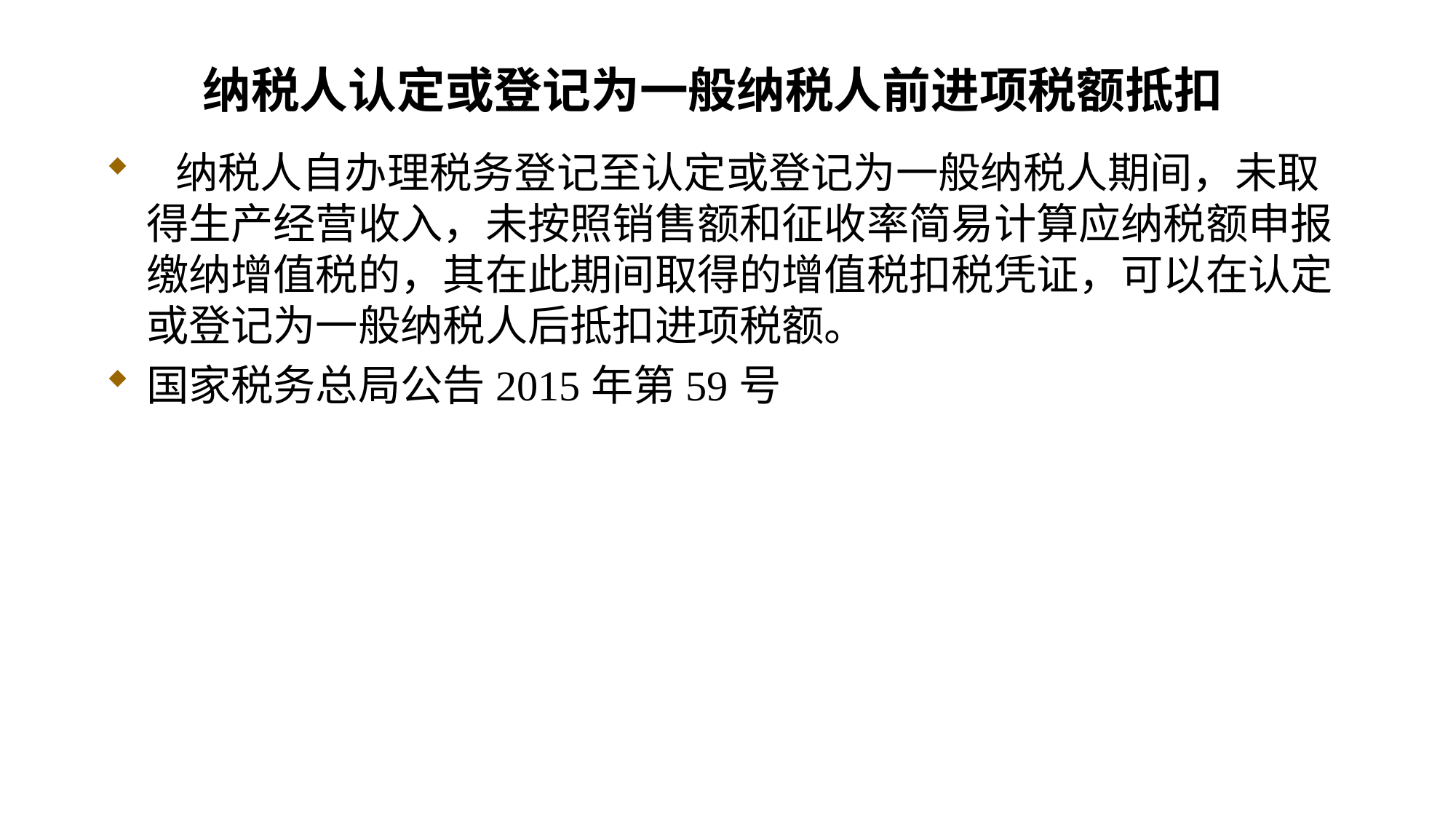

# 纳税人认定或登记为一般纳税人前进项税额抵扣
  纳税人自办理税务登记至认定或登记为一般纳税人期间，未取得生产经营收入，未按照销售额和征收率简易计算应纳税额申报缴纳增值税的，其在此期间取得的增值税扣税凭证，可以在认定或登记为一般纳税人后抵扣进项税额。
国家税务总局公告2015年第59号